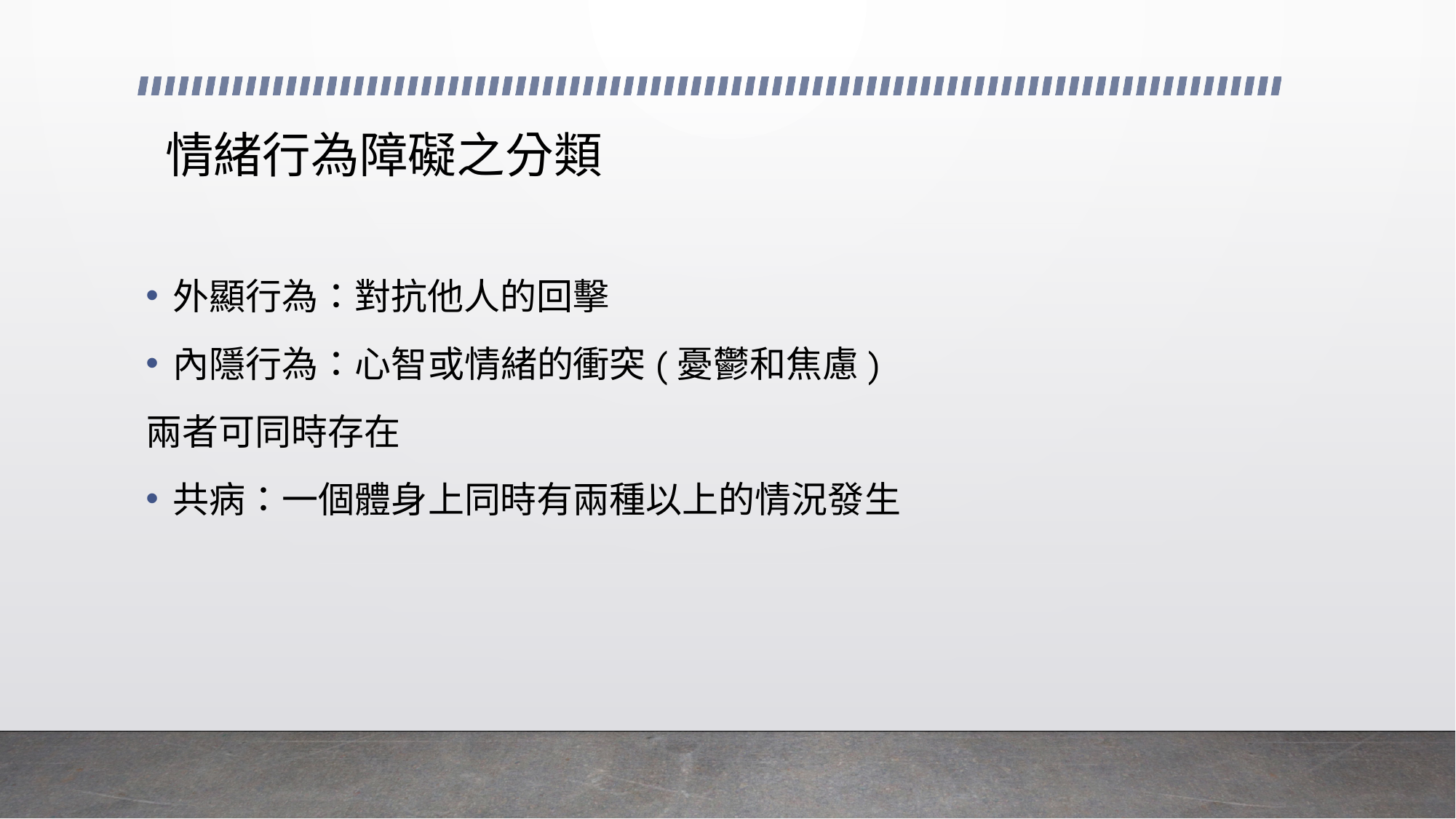

# 情緒行為障礙之分類
外顯行為：對抗他人的回擊
內隱行為：心智或情緒的衝突(憂鬱和焦慮)
兩者可同時存在
共病：一個體身上同時有兩種以上的情況發生